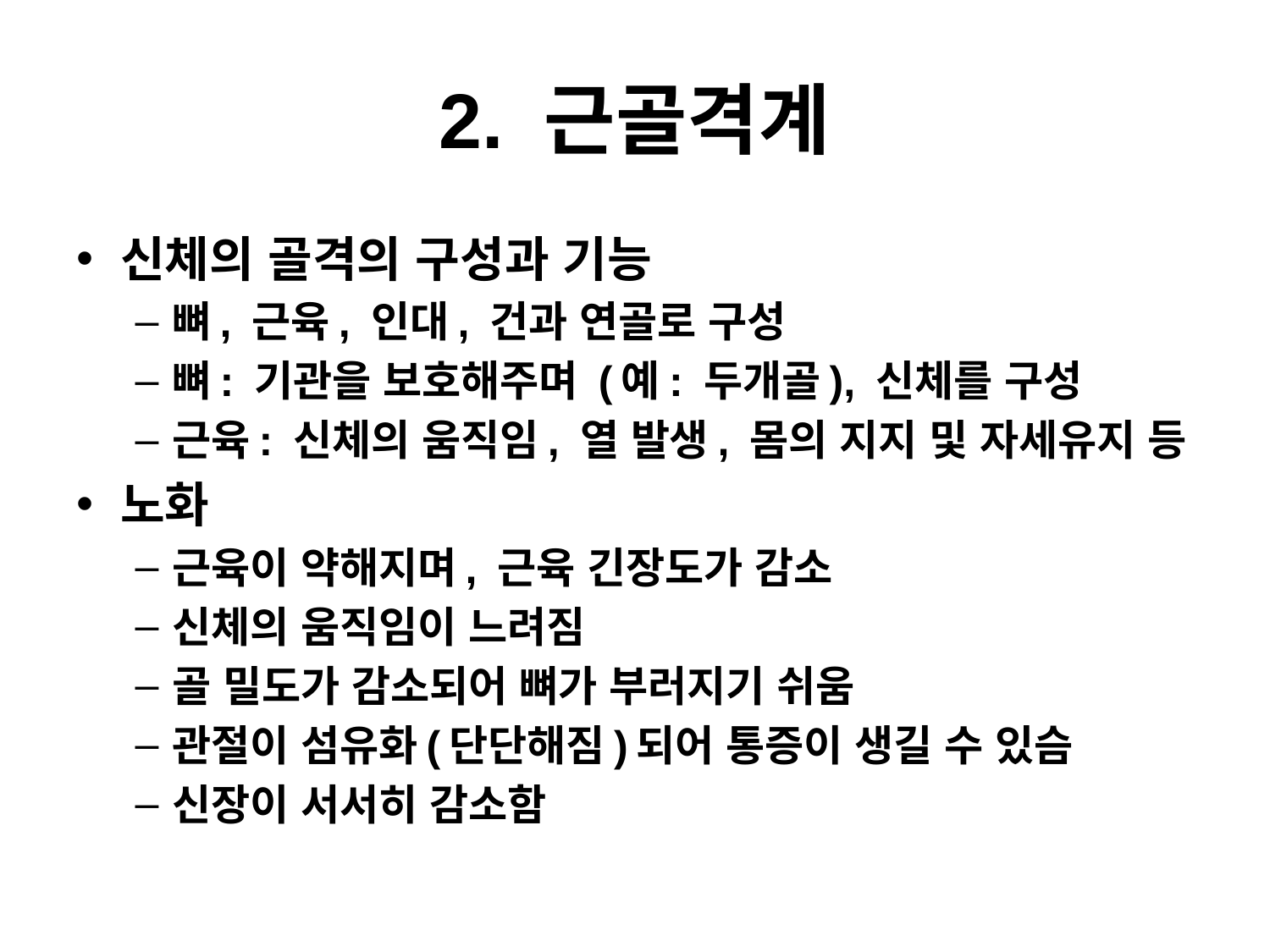

# 2. 근골격계
신체의 골격의 구성과 기능
뼈, 근육, 인대, 건과 연골로 구성
뼈: 기관을 보호해주며 (예: 두개골), 신체를 구성
근육: 신체의 움직임, 열 발생, 몸의 지지 및 자세유지 등
노화
근육이 약해지며, 근육 긴장도가 감소
신체의 움직임이 느려짐
골 밀도가 감소되어 뼈가 부러지기 쉬움
관절이 섬유화(단단해짐)되어 통증이 생길 수 있슴
신장이 서서히 감소함